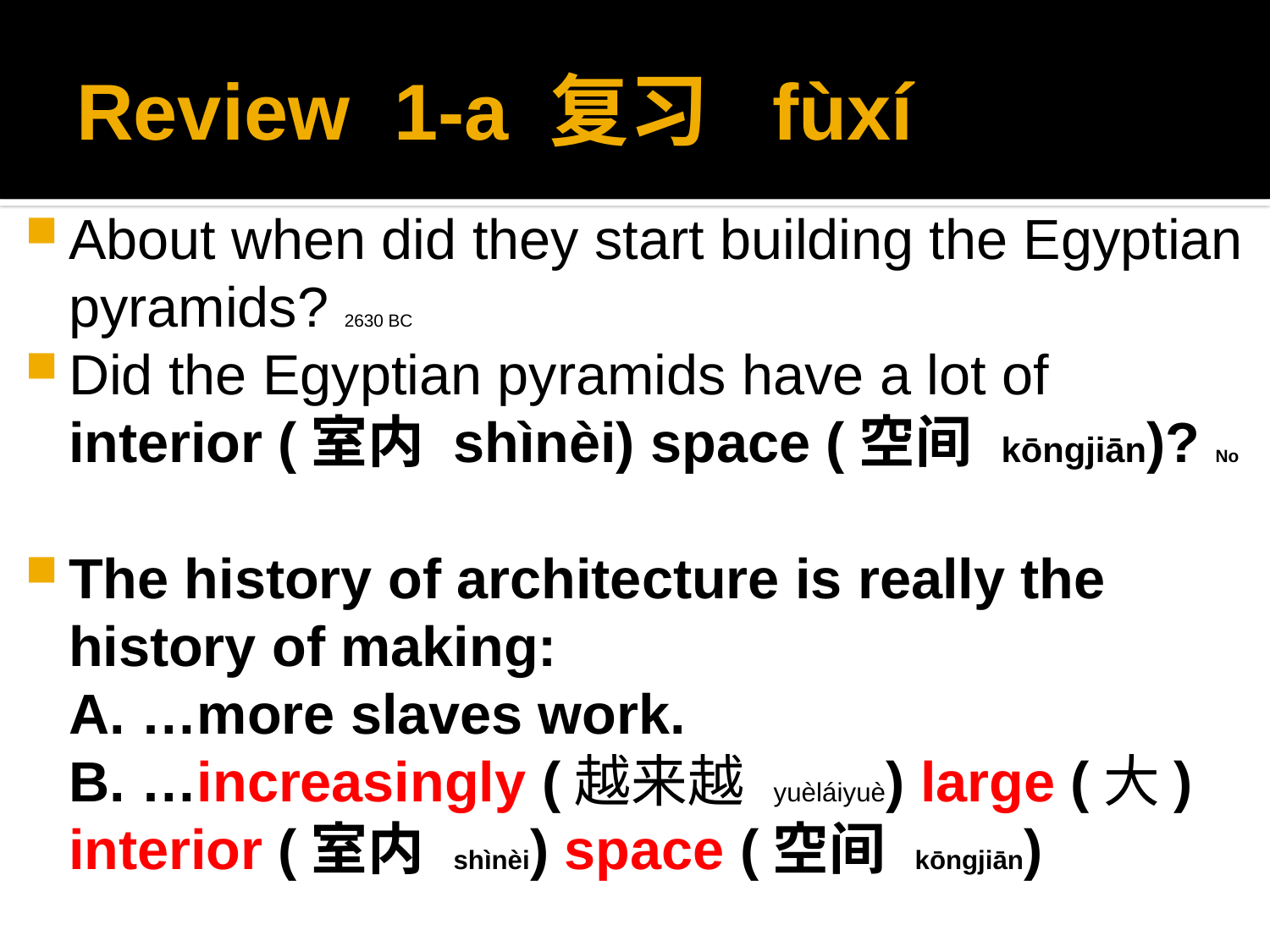

# Review  1-a 复习  fùxí
About when did they start building the Egyptian pyramids? 2630 BC
Did the Egyptian pyramids have a lot of interior (室内 shìnèi) space (空间 kōngjiān)? No

The history of architecture is really the history of making:
	A. …more slaves work.
	B. …increasingly (越来越 yuèláiyuè) large (大) interior (室内 shìnèi) space (空间 kōngjiān)